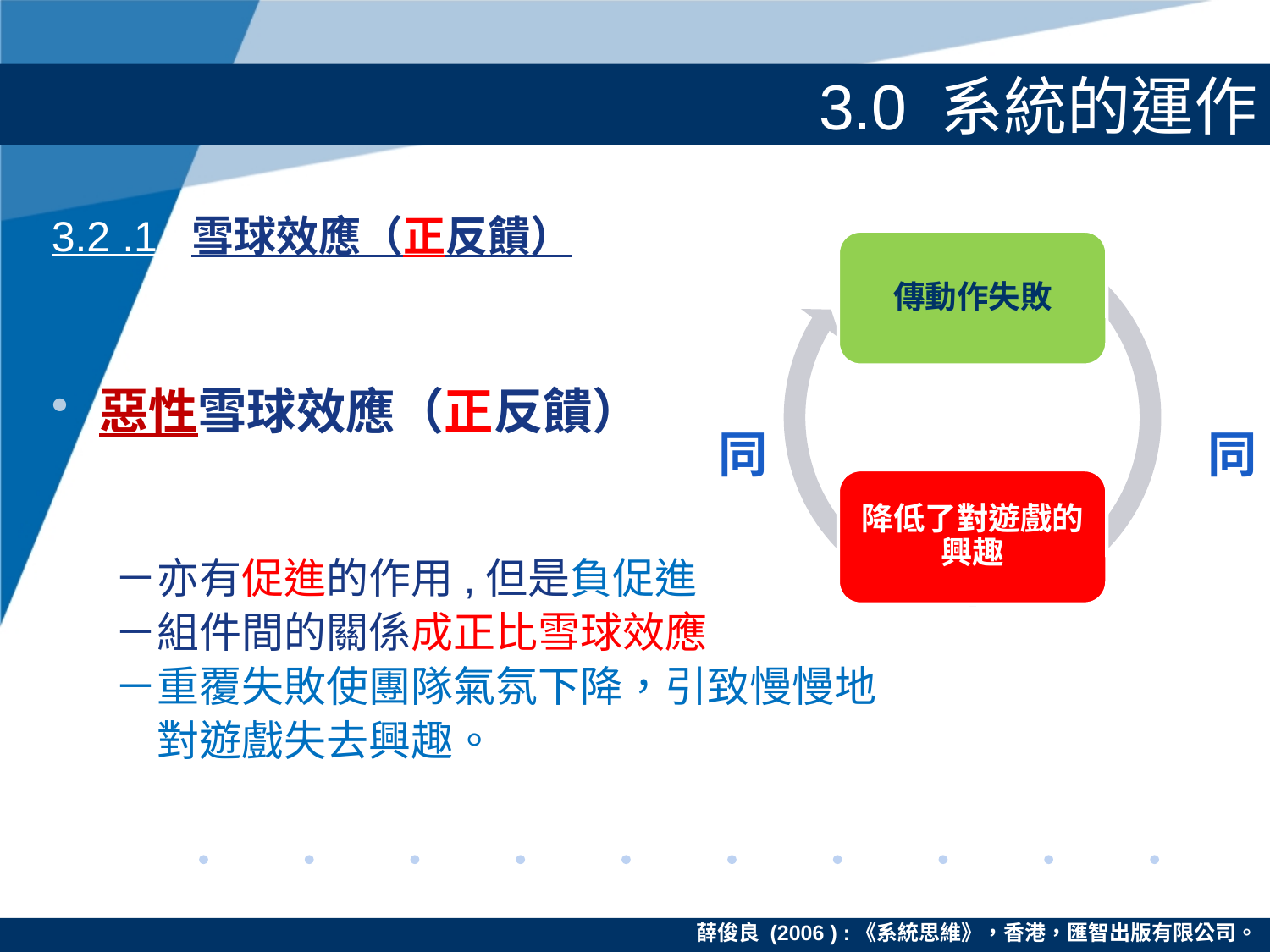

# 3.0 系統的運作
3.2 .1  雪球效應（正反饋）

惡性雪球效應（正反饋）

－亦有促進的作用,但是負促進
－組件間的關係成正比雪球效應
－重覆失敗使團隊氣氛下降，引致慢慢地
　對遊戲失去興趣。

傳動作失敗
降低了對遊戲的興趣
同
同
薛俊良 (2006 ) :《系統思維》，香港，匯智出版有限公司。